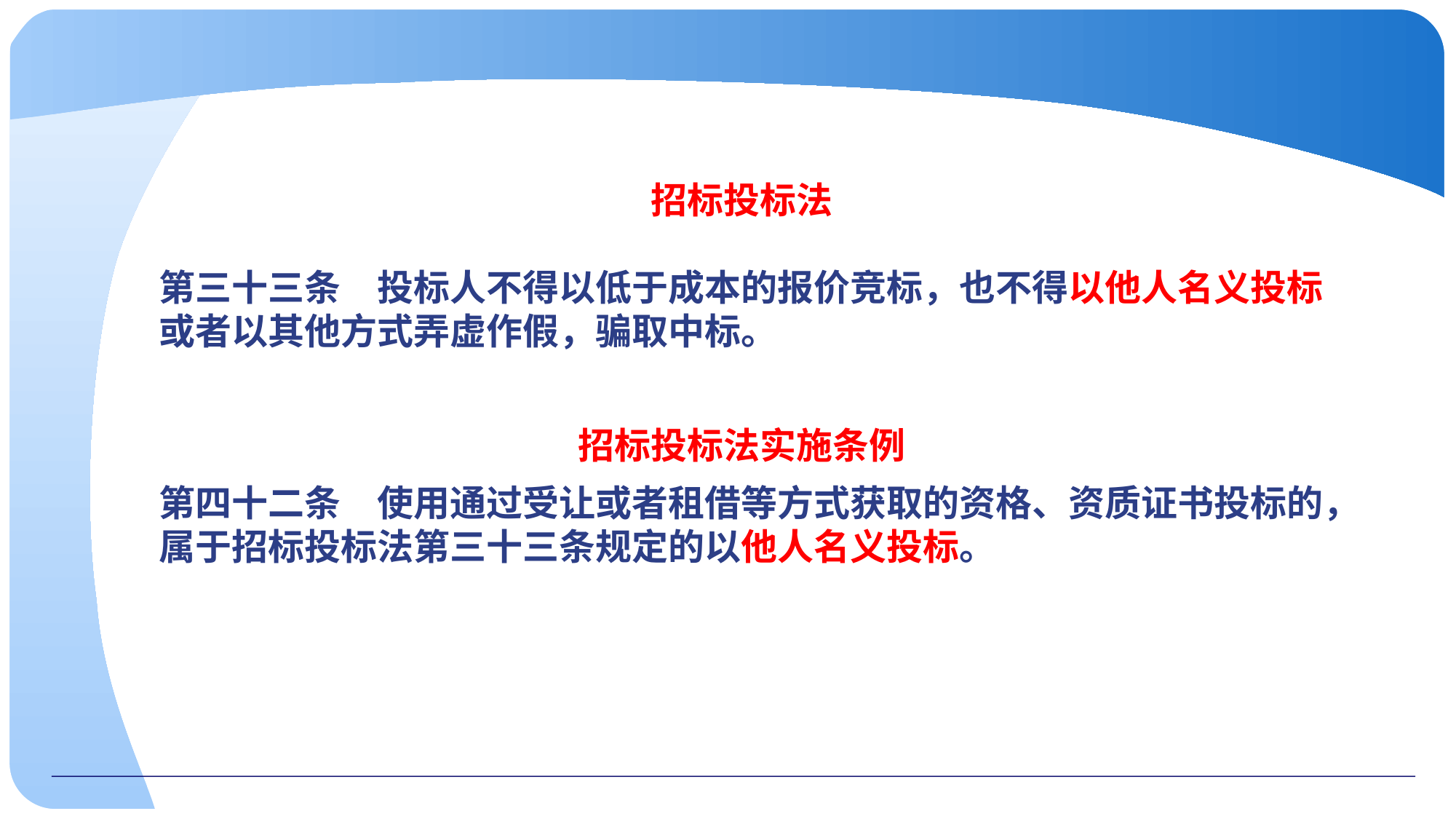

招标投标法
第三十三条　投标人不得以低于成本的报价竞标，也不得以他人名义投标或者以其他方式弄虚作假，骗取中标。

招标投标法实施条例
第四十二条　使用通过受让或者租借等方式获取的资格、资质证书投标的，属于招标投标法第三十三条规定的以他人名义投标。

#